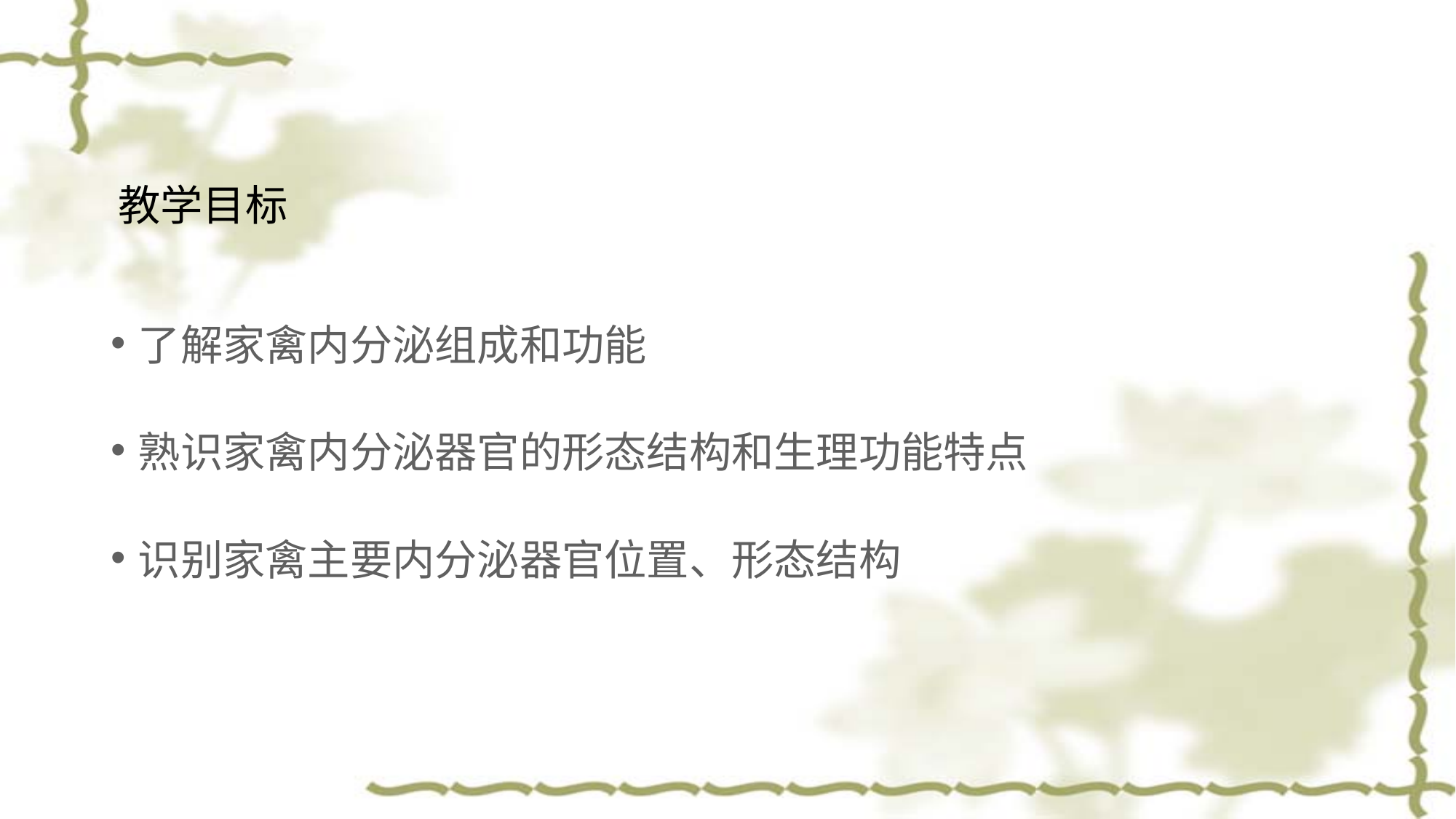

教学目标

了解家禽内分泌组成和功能
熟识家禽内分泌器官的形态结构和生理功能特点
识别家禽主要内分泌器官位置、形态结构